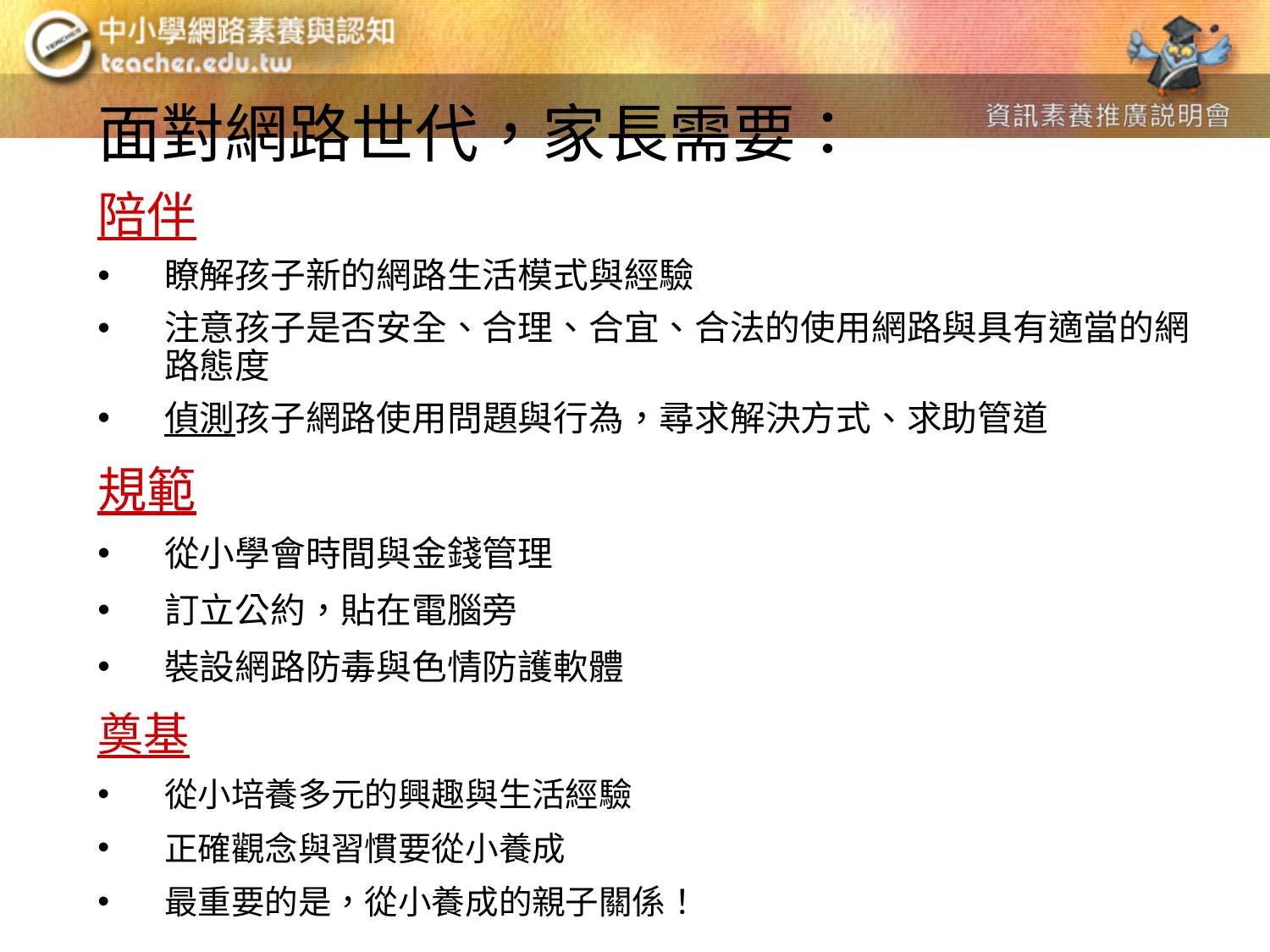

面對網路世代，家長需要：
陪伴
瞭解孩子新的網路生活模式與經驗
注意孩子是否安全、合理、合宜、合法的使用網路與具有適當的網路態度
偵測孩子網路使用問題與行為，尋求解決方式、求助管道
規範
從小學會時間與金錢管理
訂立公約，貼在電腦旁
裝設網路防毒與色情防護軟體
奠基
從小培養多元的興趣與生活經驗
正確觀念與習慣要從小養成
最重要的是，從小養成的親子關係！